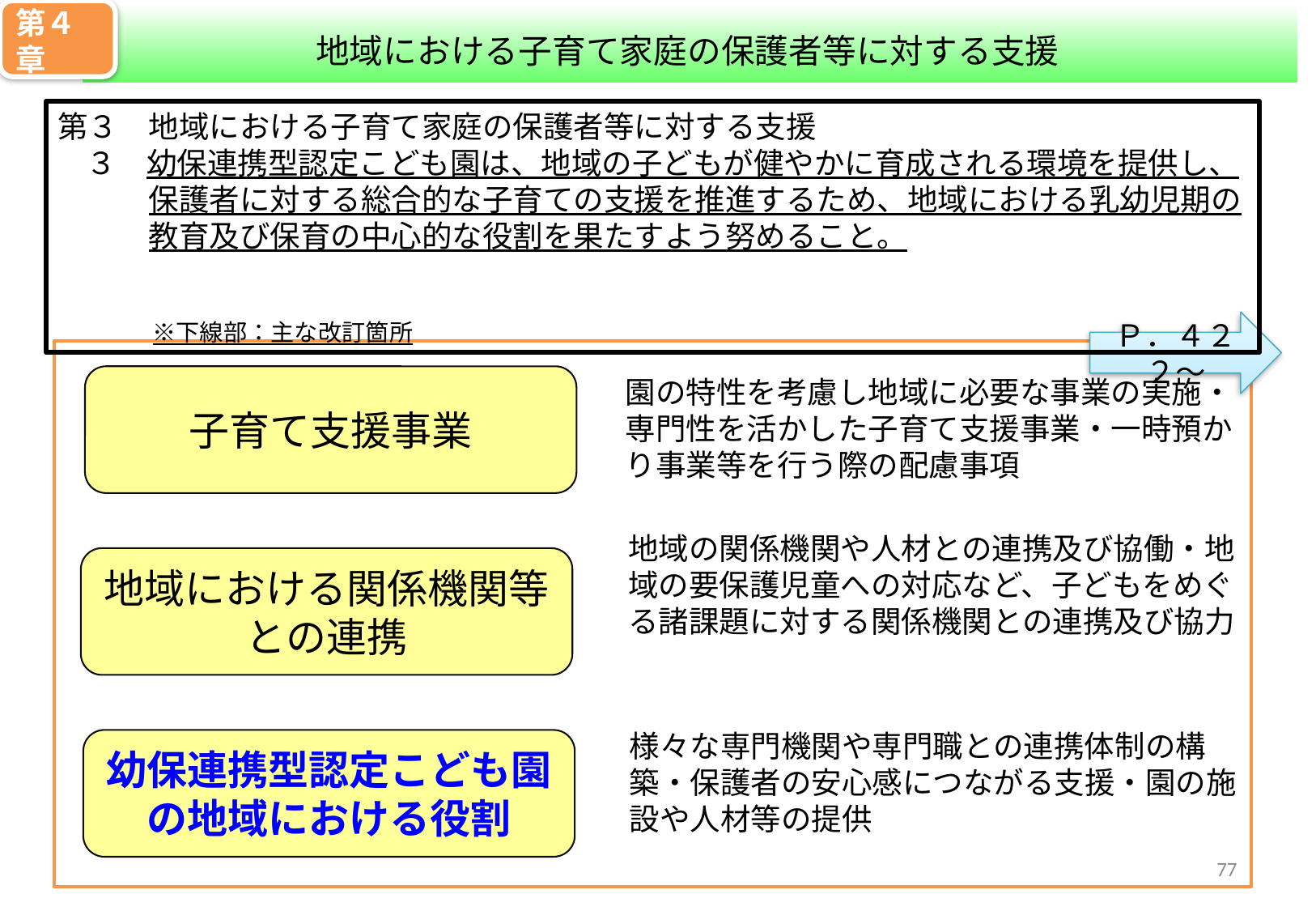

第４章

地域における子育て家庭の保護者等に対する支援
第３　地域における子育て家庭の保護者等に対する支援
   ３　幼保連携型認定こども園は、地域の子どもが健やかに育成される環境を提供し、
　　　保護者に対する総合的な子育ての支援を推進するため、地域における乳幼児期の
　　　教育及び保育の中心的な役割を果たすよう努めること。

　　　　　　　　　　　　　　　　　　　　　　　　　　　　　　　　　　　　　　　　　　　　　　　　　　　　　　※下線部：主な改訂箇所
Ｐ．４２２～

子育て支援事業
園の特性を考慮し地域に必要な事業の実施・専門性を活かした子育て支援事業・一時預かり事業等を行う際の配慮事項
地域の関係機関や人材との連携及び協働・地域の要保護児童への対応など、子どもをめぐる諸課題に対する関係機関との連携及び協力
地域における関係機関等との連携
様々な専門機関や専門職との連携体制の構築・保護者の安心感につながる支援・園の施設や人材等の提供
幼保連携型認定こども園の地域における役割
77